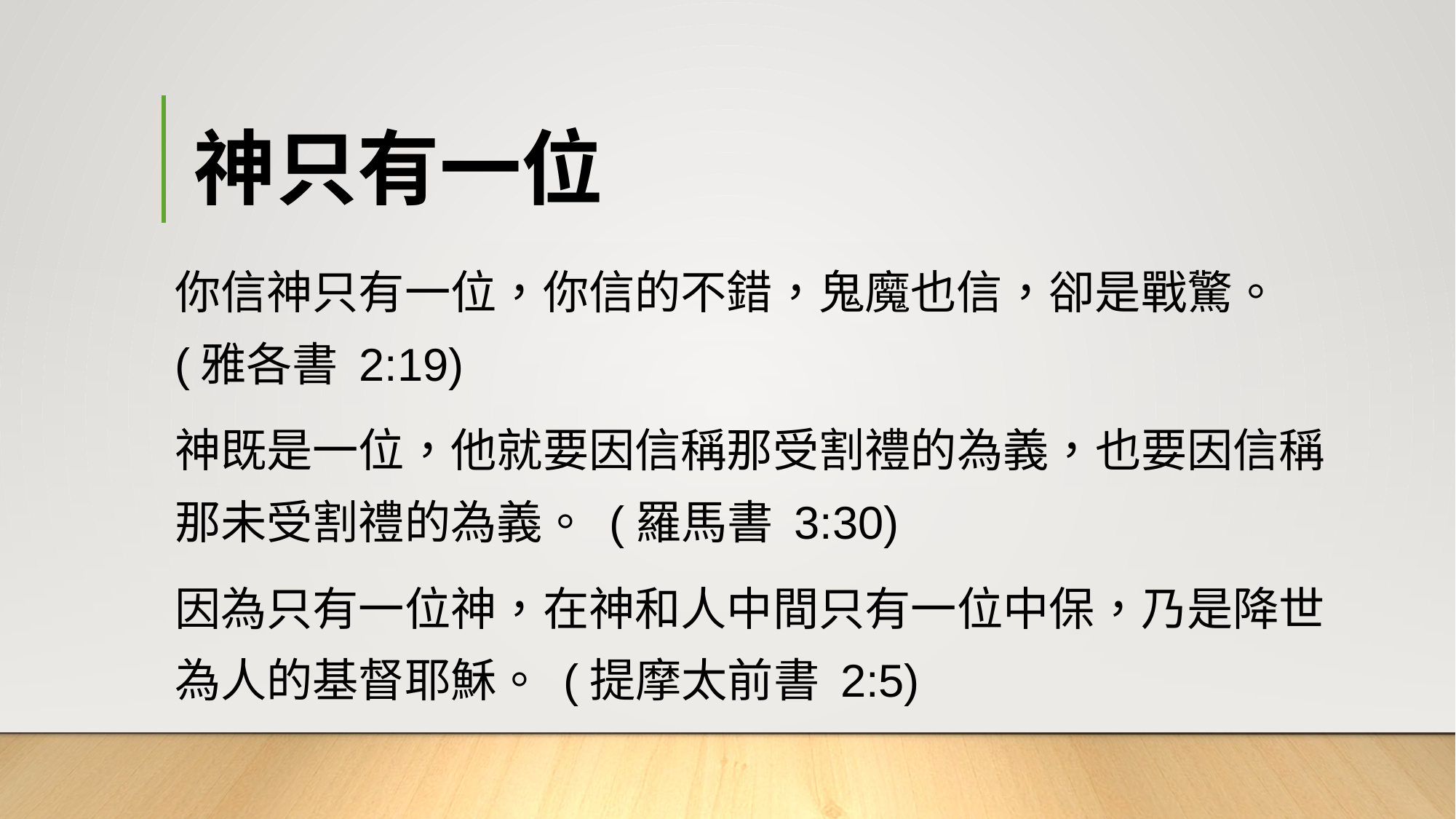

# 神只有一位
你信神只有一位，你信的不錯，鬼魔也信，卻是戰驚。 (雅各書 2:19)
神既是一位，他就要因信稱那受割禮的為義，也要因信稱那未受割禮的為義。 (羅馬書 3:30)
因為只有一位神，在神和人中間只有一位中保，乃是降世為人的基督耶穌。 (提摩太前書 2:5)